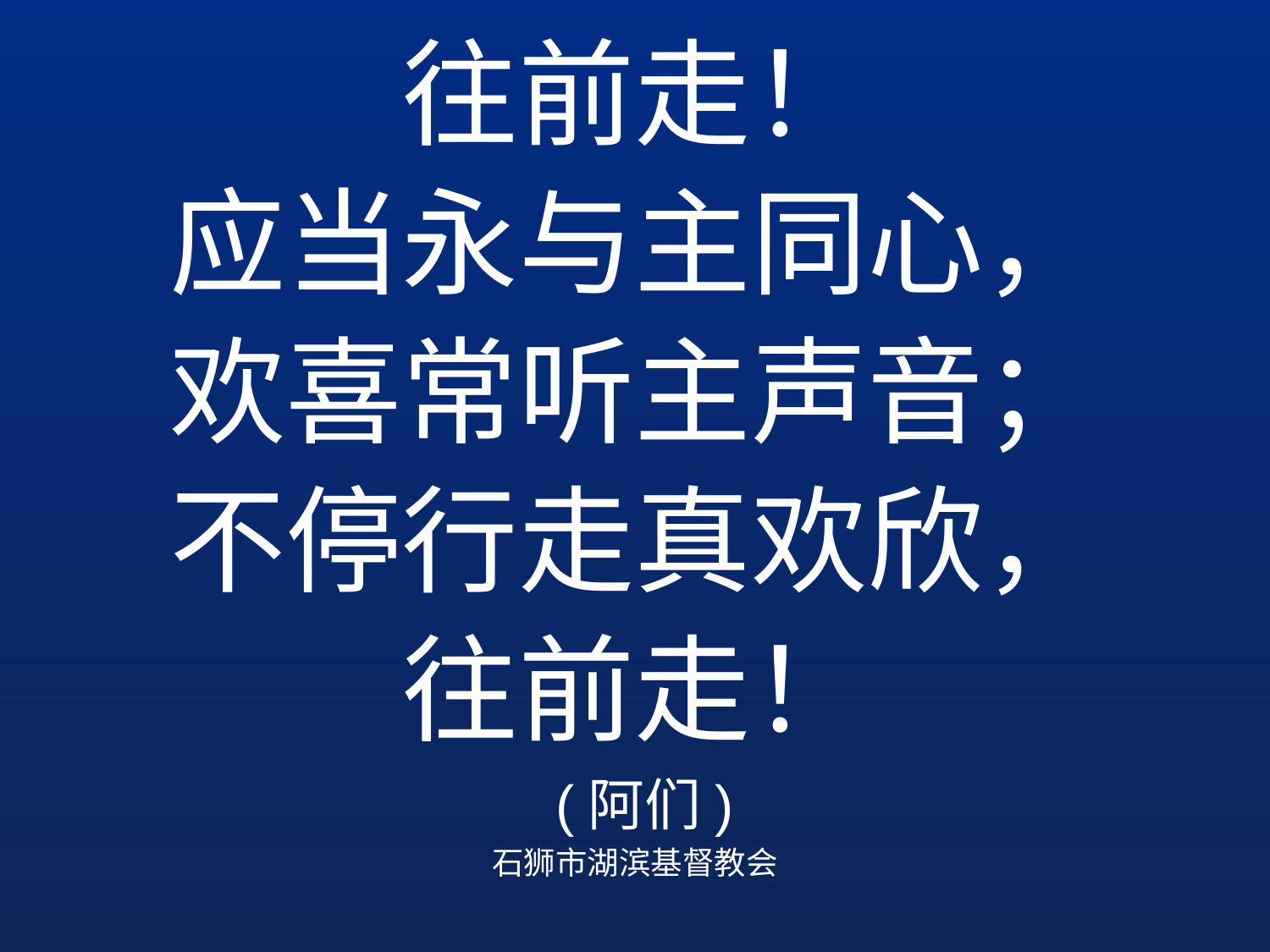

往前走！
应当永与主同心，
欢喜常听主声音；
不停行走真欢欣，
往前走！
  (阿们)
石狮市湖滨基督教会